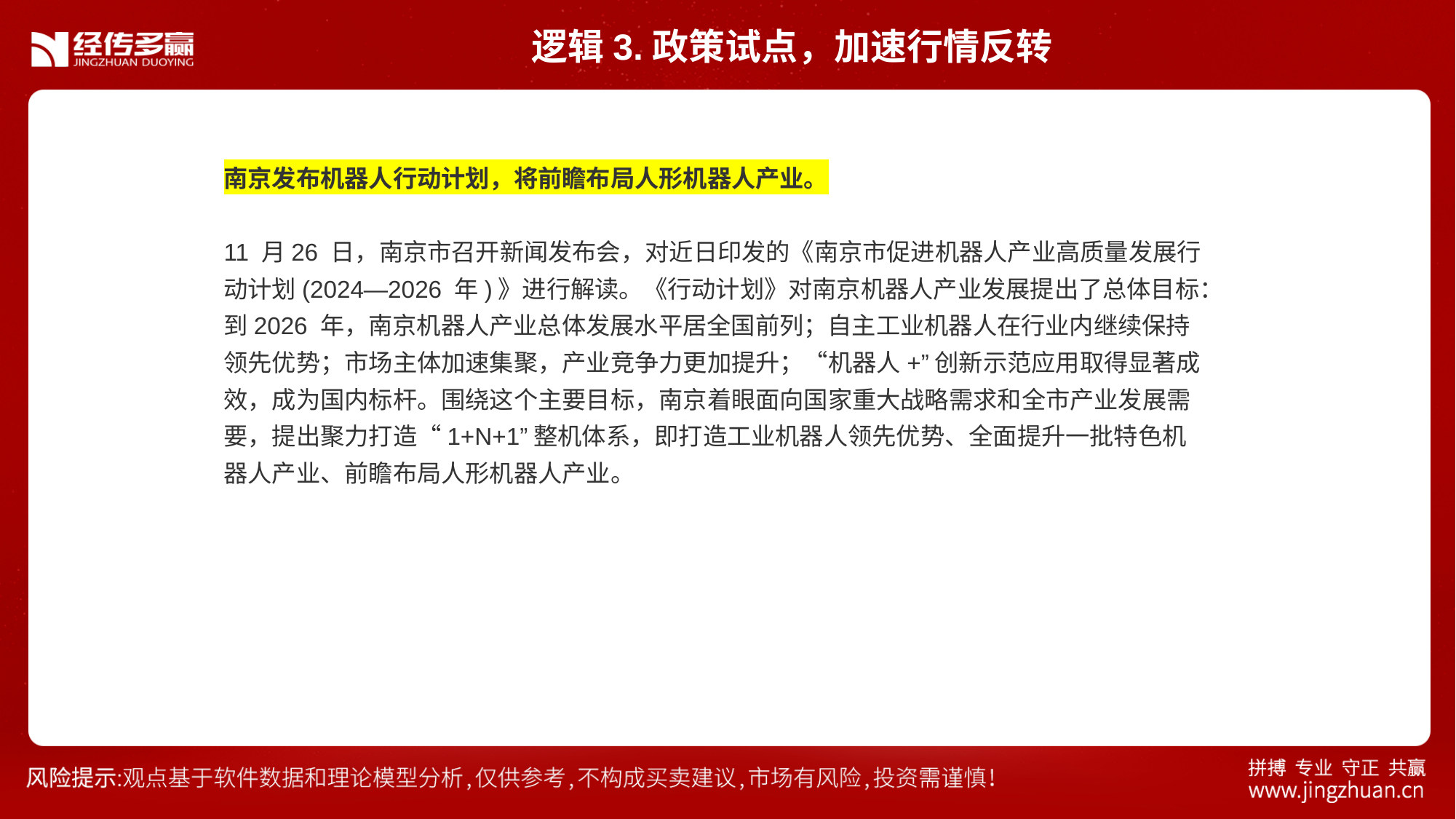

逻辑3.政策试点，加速行情反转
南京发布机器人行动计划，将前瞻布局人形机器人产业。

11 月26 日，南京市召开新闻发布会，对近日印发的《南京市促进机器人产业高质量发展行动计划(2024—2026 年)》进行解读。《行动计划》对南京机器人产业发展提出了总体目标：到2026 年，南京机器人产业总体发展水平居全国前列；自主工业机器人在行业内继续保持领先优势；市场主体加速集聚，产业竞争力更加提升；“机器人+”创新示范应用取得显著成效，成为国内标杆。围绕这个主要目标，南京着眼面向国家重大战略需求和全市产业发展需要，提出聚力打造“1+N+1”整机体系，即打造工业机器人领先优势、全面提升一批特色机器人产业、前瞻布局人形机器人产业。